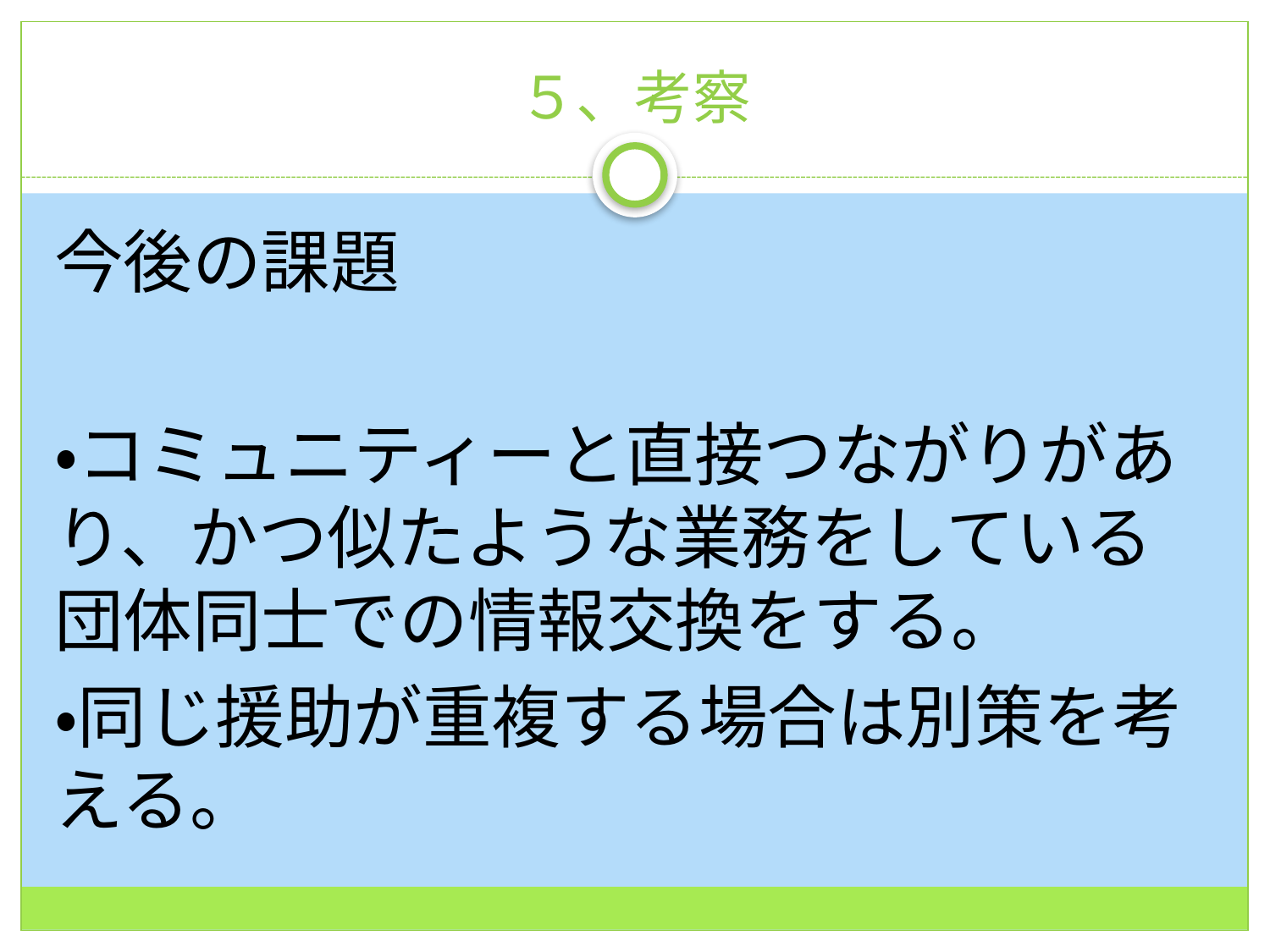

# ５、考察
今後の課題

・コミュニティーと直接つながりがあり、かつ似たような業務をしている団体同士での情報交換をする。
・同じ援助が重複する場合は別策を考える。